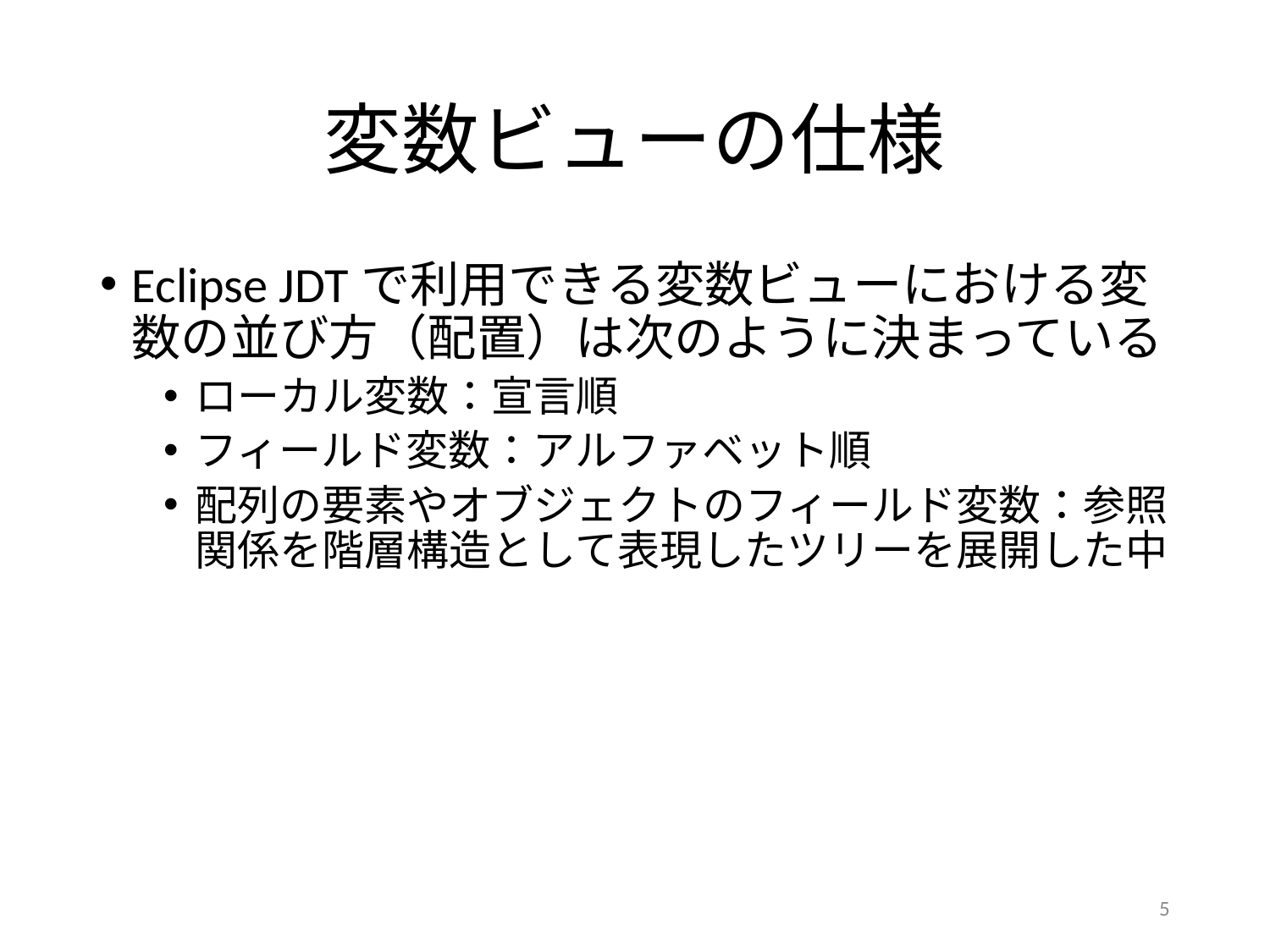

# 変数ビューの仕様
Eclipse JDTで利用できる変数ビューにおける変数の並び方（配置）は次のように決まっている
ローカル変数：宣言順
フィールド変数：アルファベット順
配列の要素やオブジェクトのフィールド変数：参照関係を階層構造として表現したツリーを展開した中

5